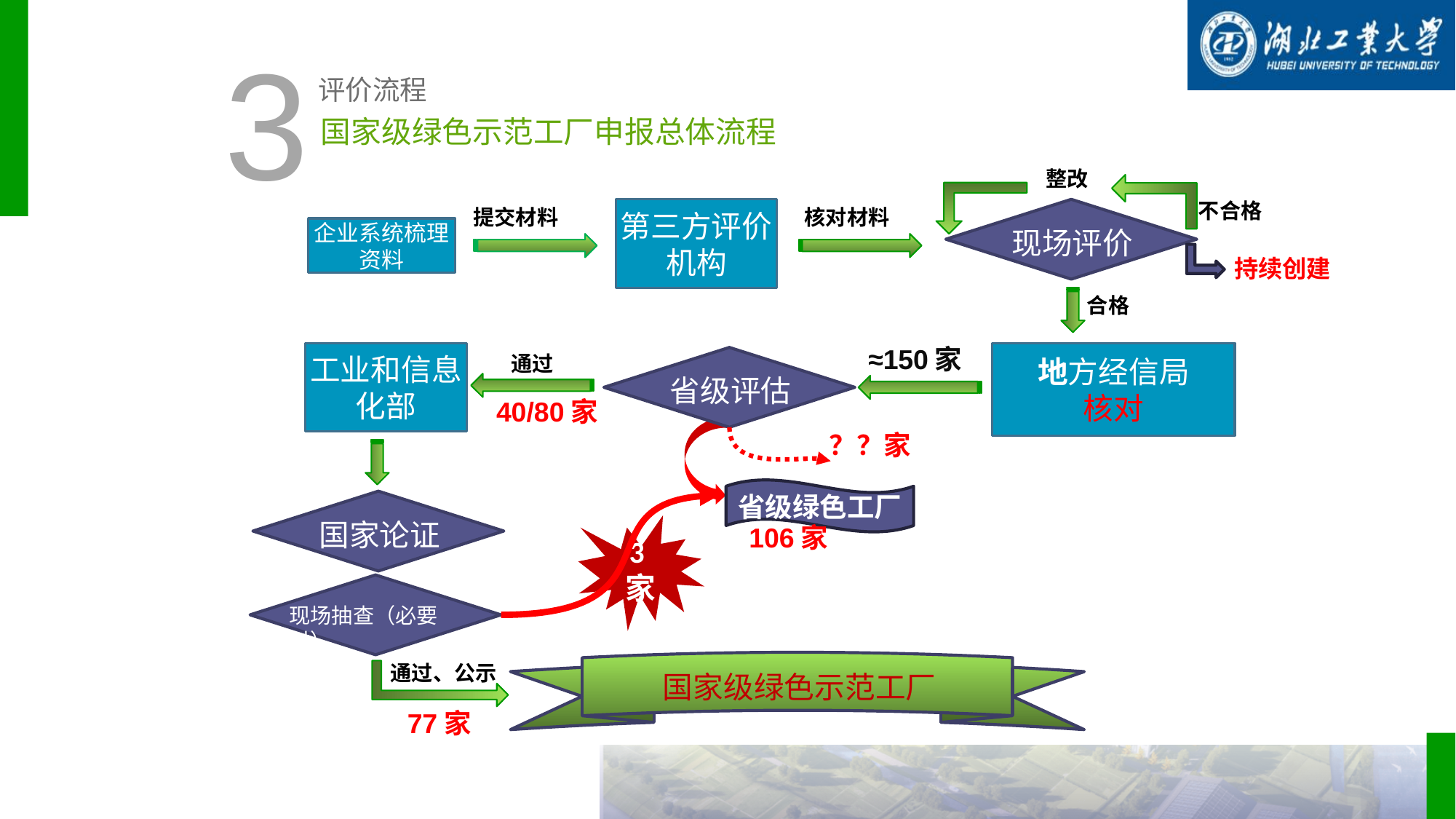

3
评价流程

国家级绿色示范工厂申报总体流程

整改

不合格
提交材料
第三方评价机构

现场评价
企业系统梳理资料

合格

工业和信息化部
地方经信局
核对
通过

省级评估

国家论证

现场抽查（必要时）

通过、公示
国家级绿色示范工厂
核对材料

持续创建
≈150家
40/80家

？？家
省级绿色工厂
106家
3家

77家